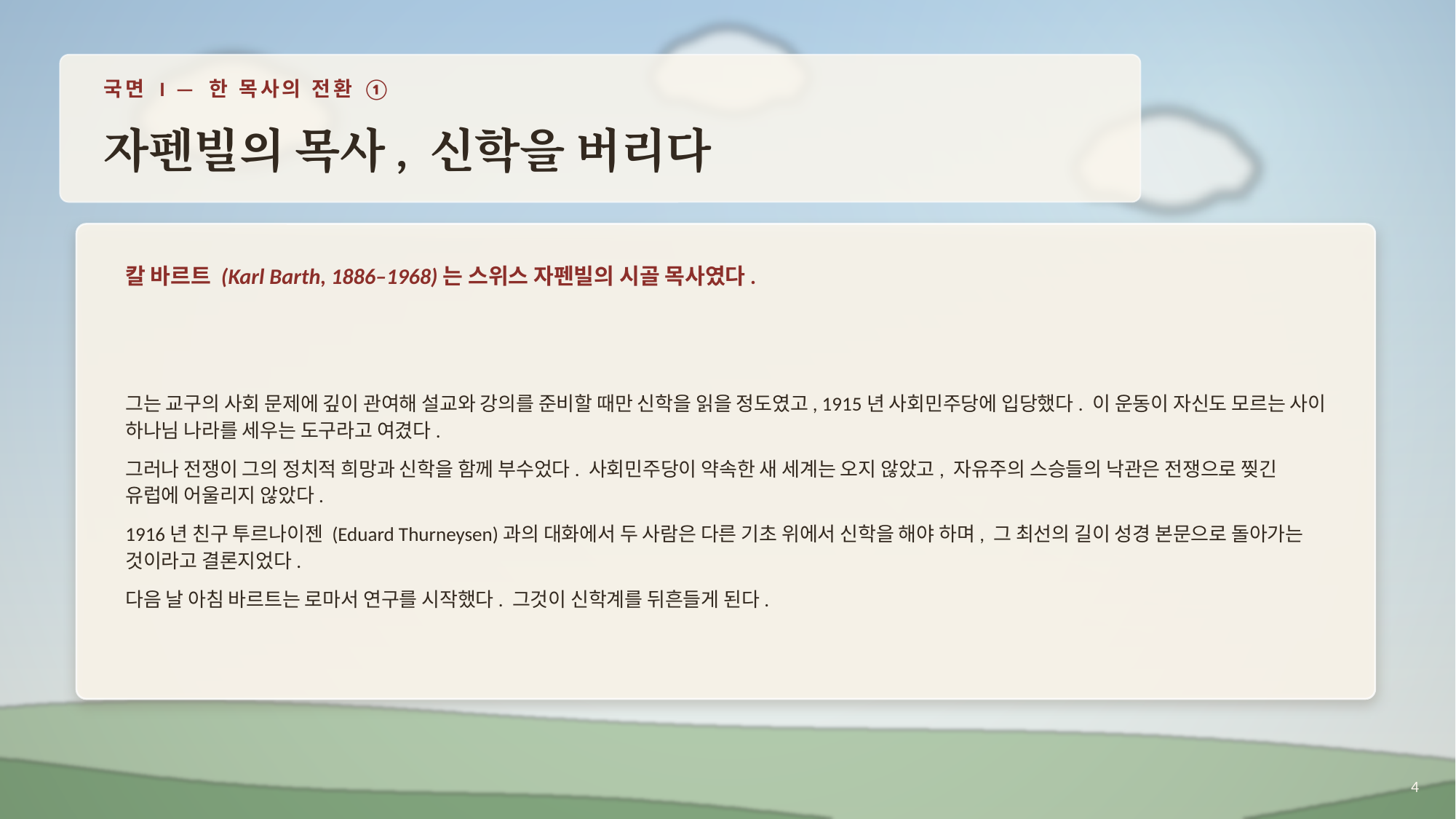

국면 I — 한 목사의 전환 ①
자펜빌의 목사, 신학을 버리다

칼 바르트 (Karl Barth, 1886–1968)는 스위스 자펜빌의 시골 목사였다.
그는 교구의 사회 문제에 깊이 관여해 설교와 강의를 준비할 때만 신학을 읽을 정도였고, 1915년 사회민주당에 입당했다. 이 운동이 자신도 모르는 사이 하나님 나라를 세우는 도구라고 여겼다.
그러나 전쟁이 그의 정치적 희망과 신학을 함께 부수었다. 사회민주당이 약속한 새 세계는 오지 않았고, 자유주의 스승들의 낙관은 전쟁으로 찢긴 유럽에 어울리지 않았다.
1916년 친구 투르나이젠 (Eduard Thurneysen)과의 대화에서 두 사람은 다른 기초 위에서 신학을 해야 하며, 그 최선의 길이 성경 본문으로 돌아가는 것이라고 결론지었다.
다음 날 아침 바르트는 로마서 연구를 시작했다. 그것이 신학계를 뒤흔들게 된다.
4